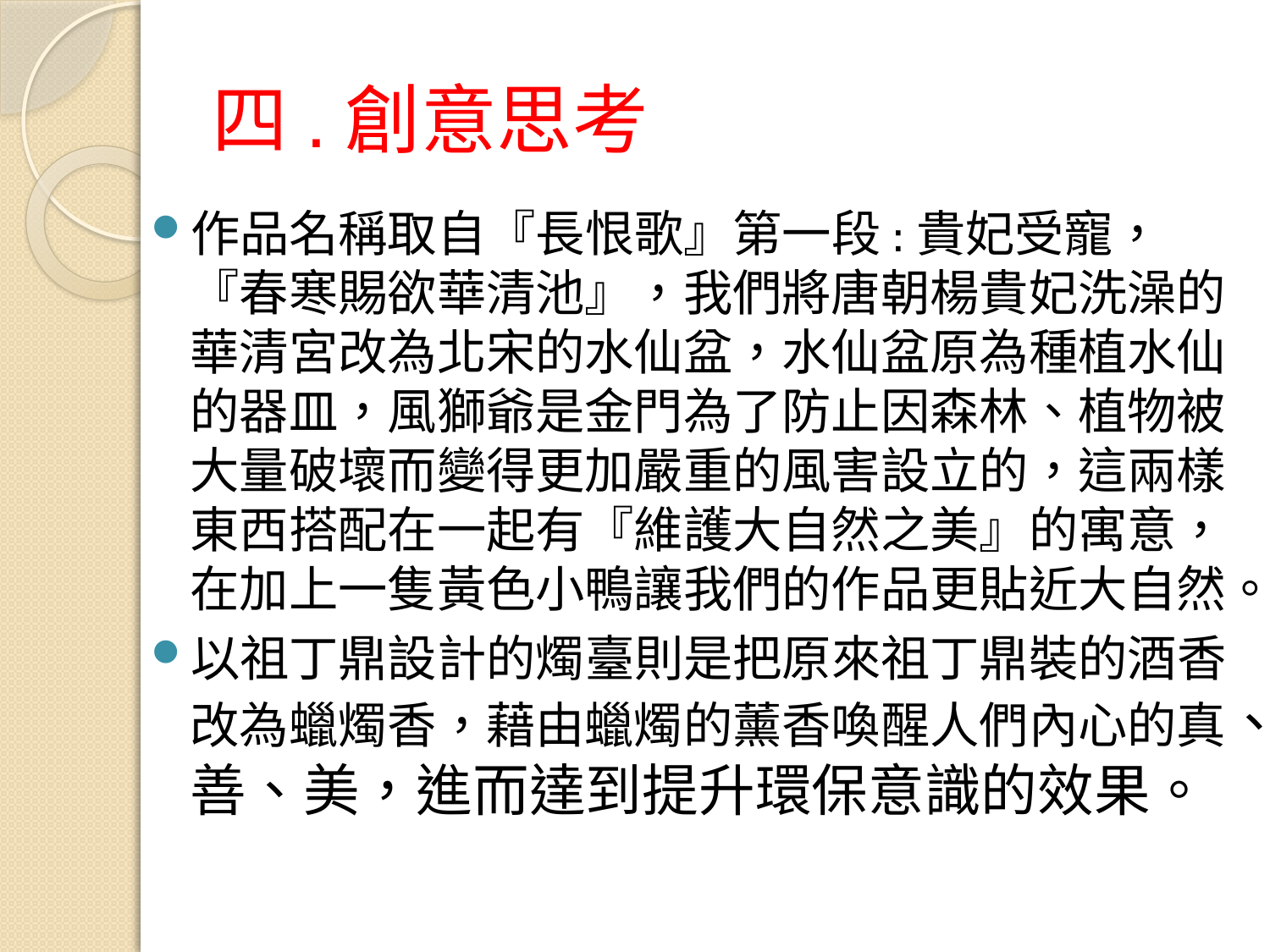

# 四.創意思考
作品名稱取自『長恨歌』第一段:貴妃受寵，『春寒賜欲華清池』，我們將唐朝楊貴妃洗澡的華清宮改為北宋的水仙盆，水仙盆原為種植水仙的器皿，風獅爺是金門為了防止因森林、植物被大量破壞而變得更加嚴重的風害設立的，這兩樣東西搭配在一起有『維護大自然之美』的寓意，在加上一隻黃色小鴨讓我們的作品更貼近大自然。
以祖丁鼎設計的燭臺則是把原來祖丁鼎裝的酒香改為蠟燭香，藉由蠟燭的薰香喚醒人們內心的真、善、美，進而達到提升環保意識的效果。